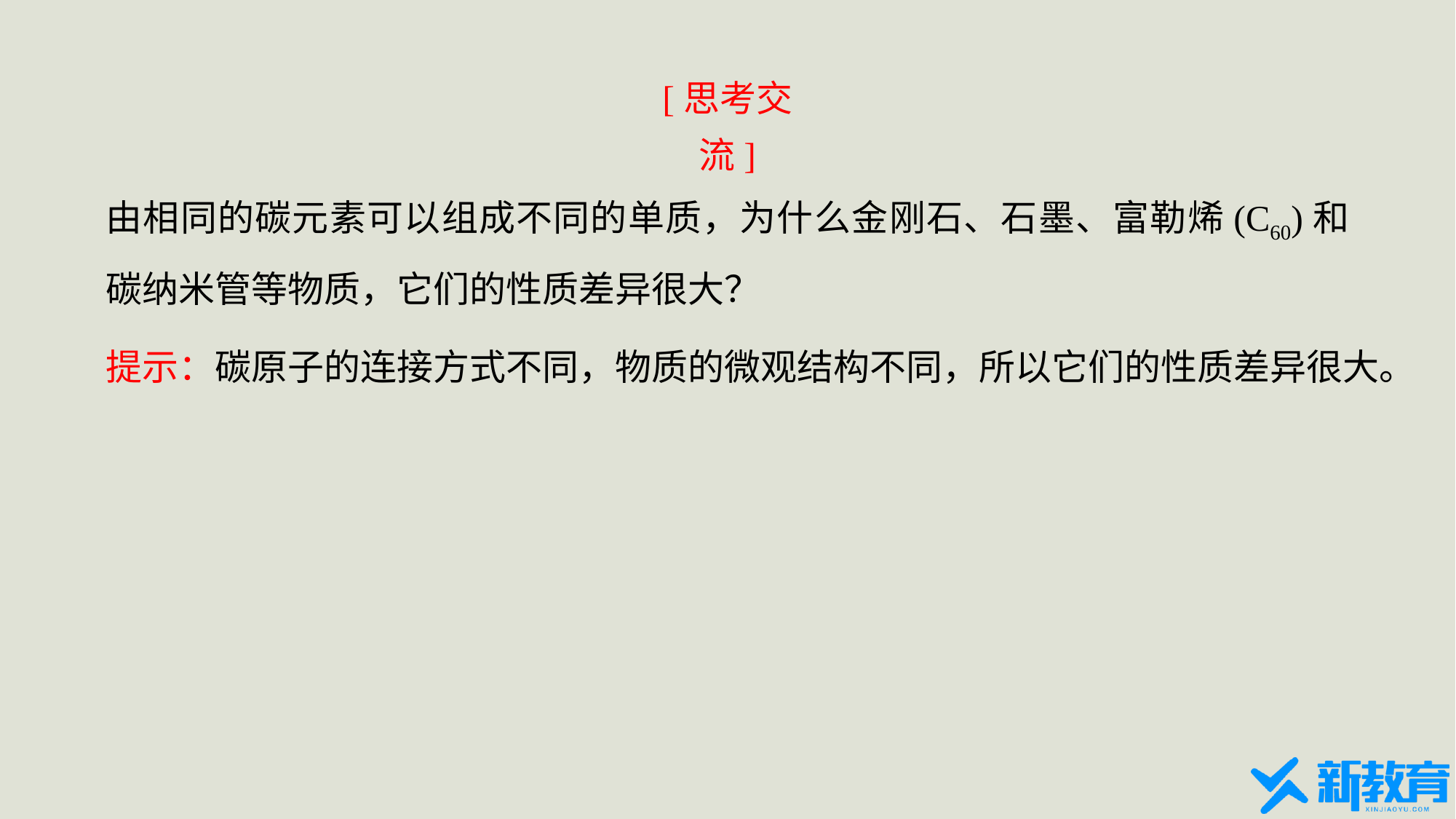

[思考交流]
由相同的碳元素可以组成不同的单质，为什么金刚石、石墨、富勒烯(C60)和碳纳米管等物质，它们的性质差异很大？
提示：碳原子的连接方式不同，物质的微观结构不同，所以它们的性质差异很大。